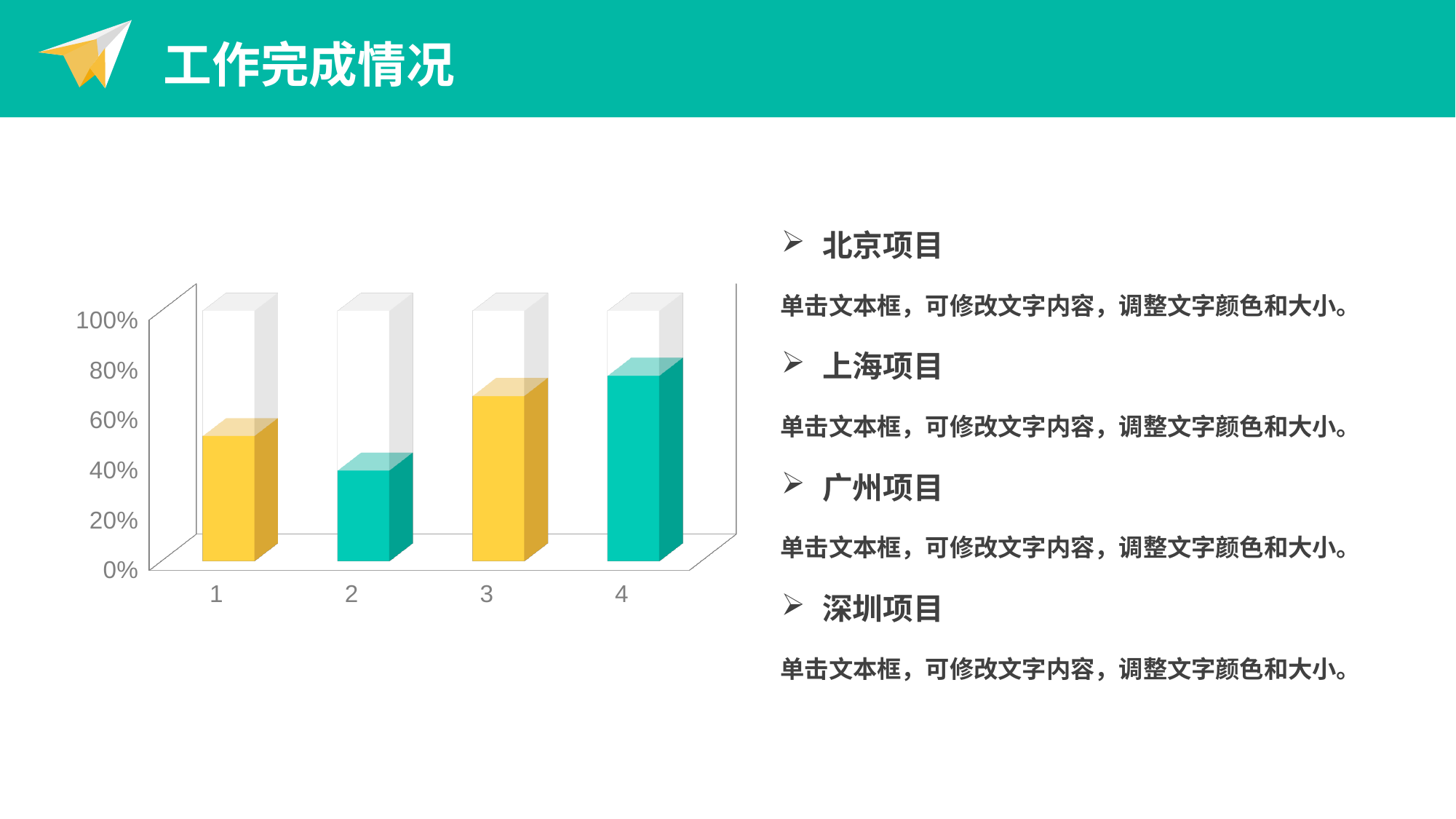

工作完成情况
北京项目
单击文本框，可修改文字内容，调整文字颜色和大小。

[unsupported chart]

上海项目
单击文本框，可修改文字内容，调整文字颜色和大小。
广州项目
单击文本框，可修改文字内容，调整文字颜色和大小。
深圳项目
单击文本框，可修改文字内容，调整文字颜色和大小。